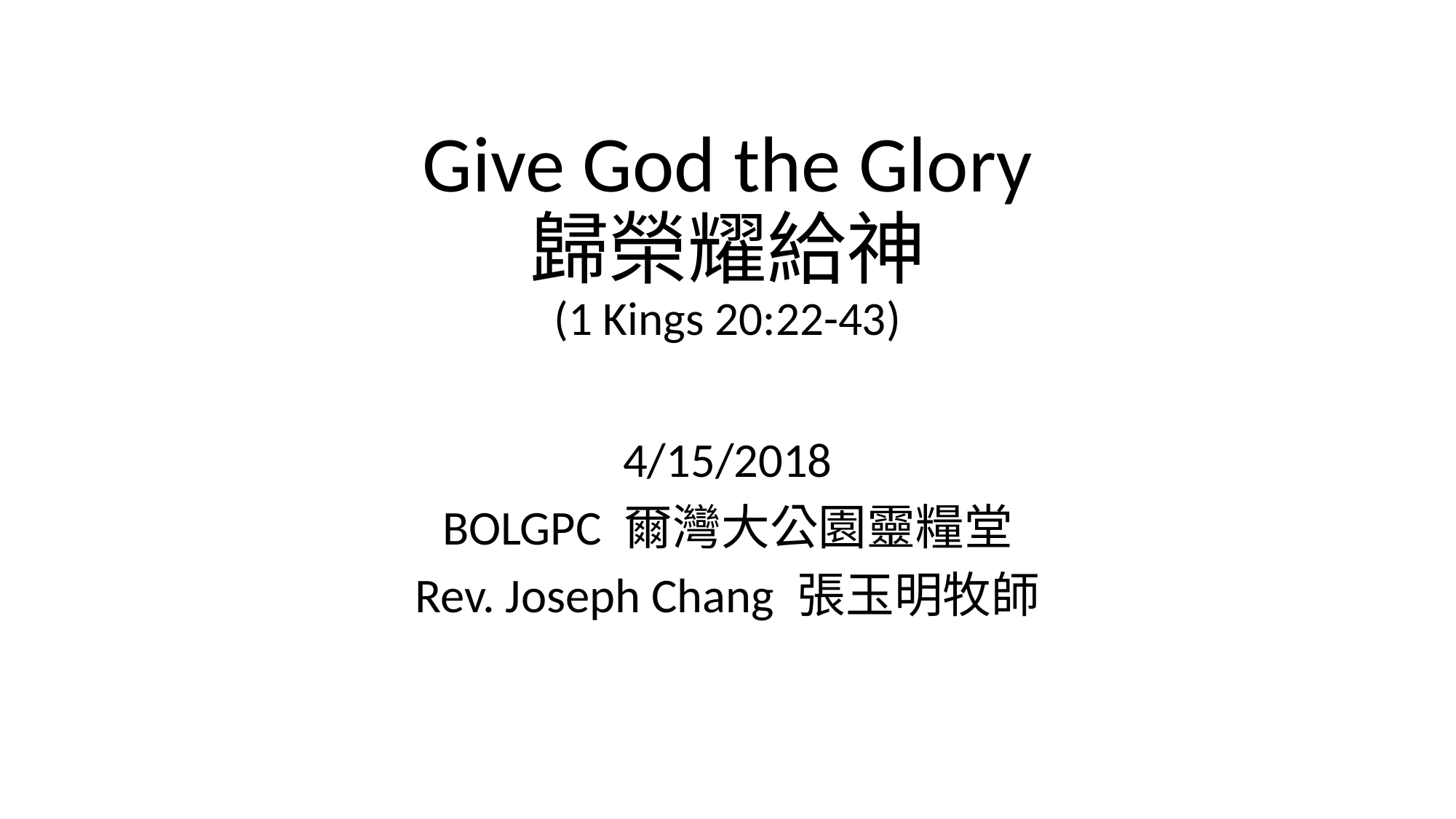

# Give God the Glory 歸榮耀給神 (1 Kings 20:22-43)
4/15/2018
BOLGPC 爾灣大公園靈糧堂
Rev. Joseph Chang 張玉明牧師